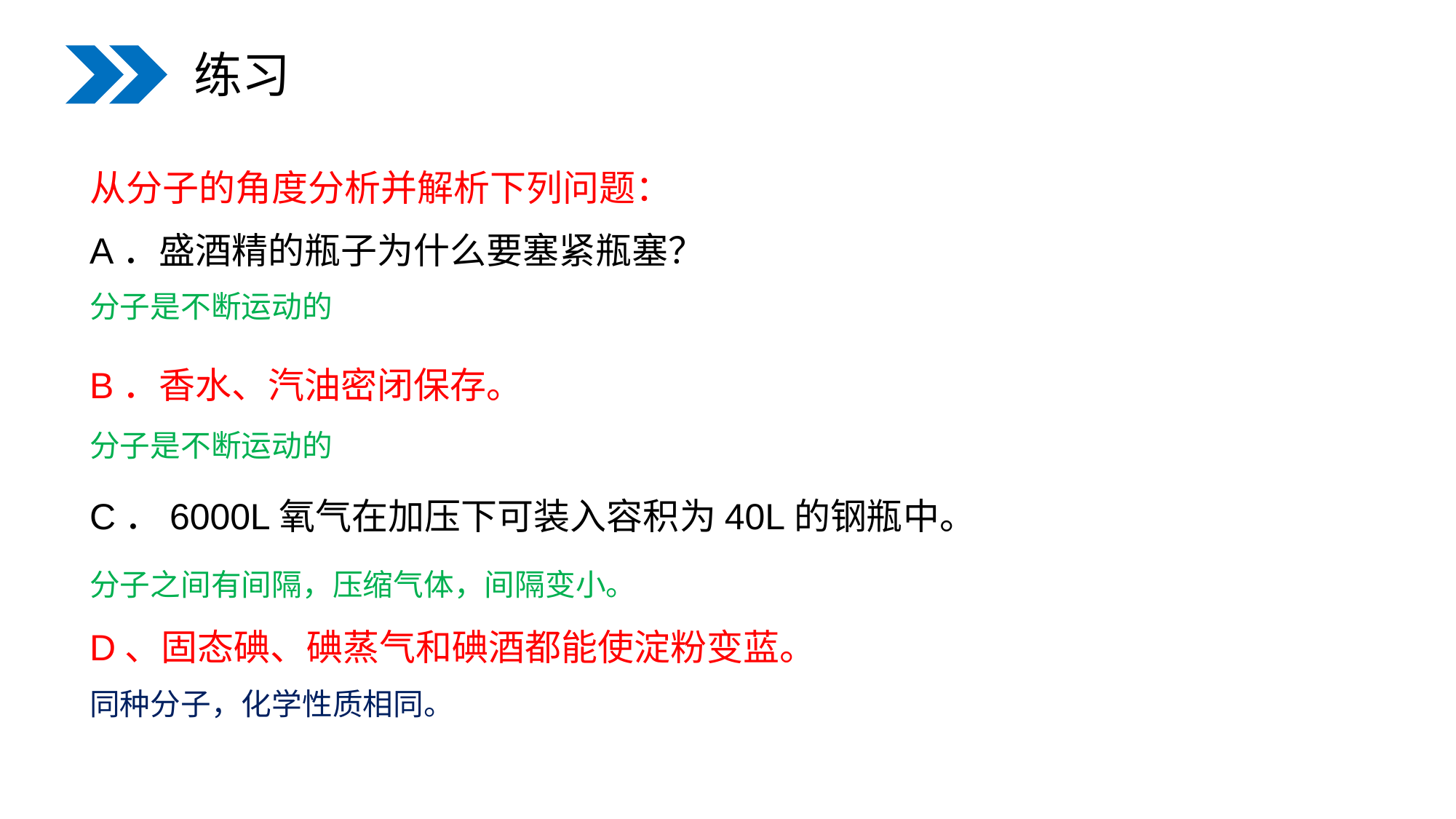

练习
从分子的角度分析并解析下列问题：
A．盛酒精的瓶子为什么要塞紧瓶塞？

B．香水、汽油密闭保存。

C．6000L氧气在加压下可装入容积为40L的钢瓶中。

D、固态碘、碘蒸气和碘酒都能使淀粉变蓝。
分子是不断运动的
分子是不断运动的
分子之间有间隔，压缩气体，间隔变小。
同种分子，化学性质相同。